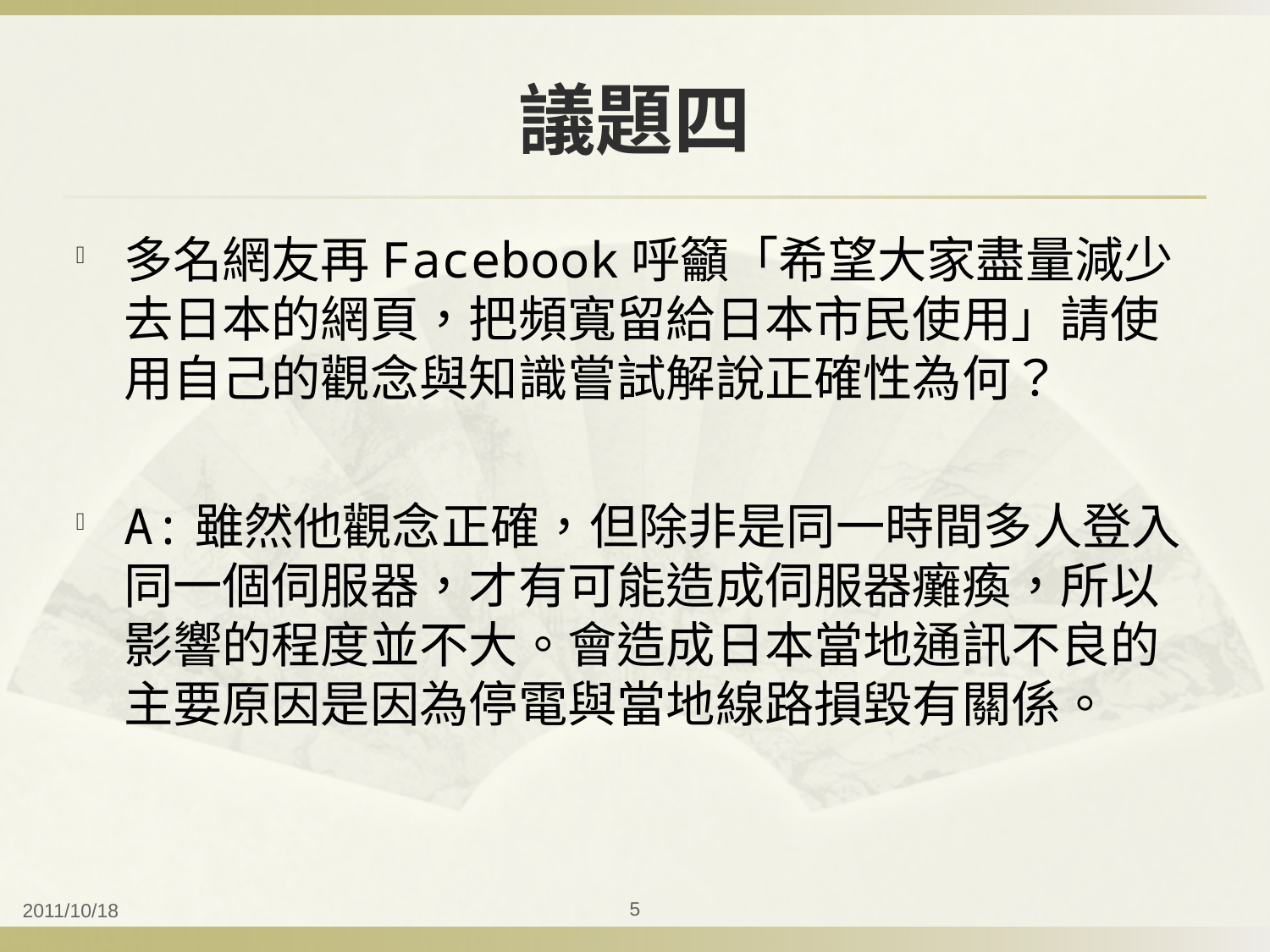

# 議題四
多名網友再Facebook呼籲「希望大家盡量減少去日本的網頁，把頻寬留給日本市民使用」請使用自己的觀念與知識嘗試解說正確性為何？

A:雖然他觀念正確，但除非是同一時間多人登入同一個伺服器，才有可能造成伺服器癱瘓，所以影響的程度並不大。會造成日本當地通訊不良的主要原因是因為停電與當地線路損毀有關係。
2011/10/18
5